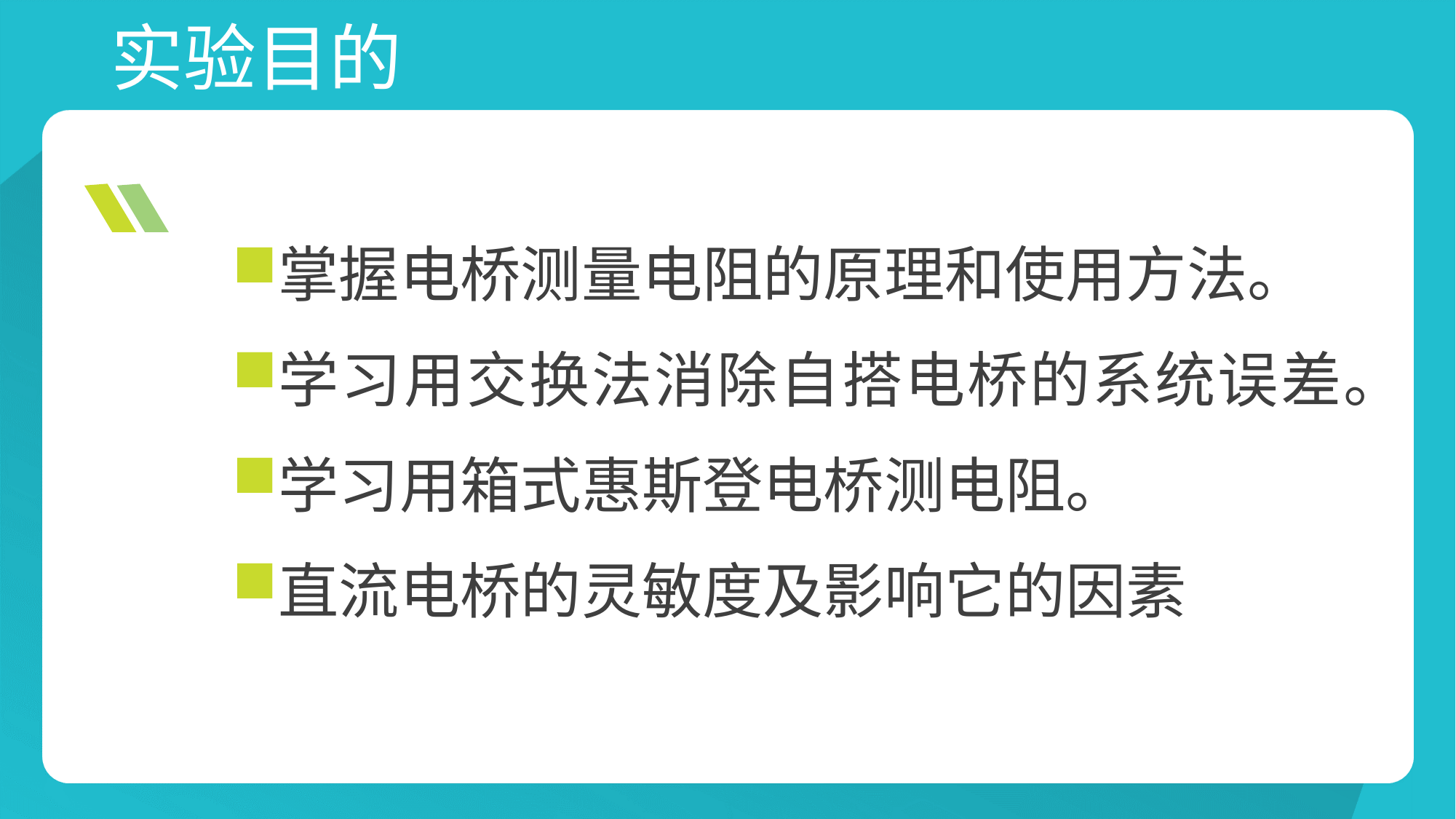

# 实验目的

掌握电桥测量电阻的原理和使用方法。
学习用交换法消除自搭电桥的系统误差。
学习用箱式惠斯登电桥测电阻。
直流电桥的灵敏度及影响它的因素